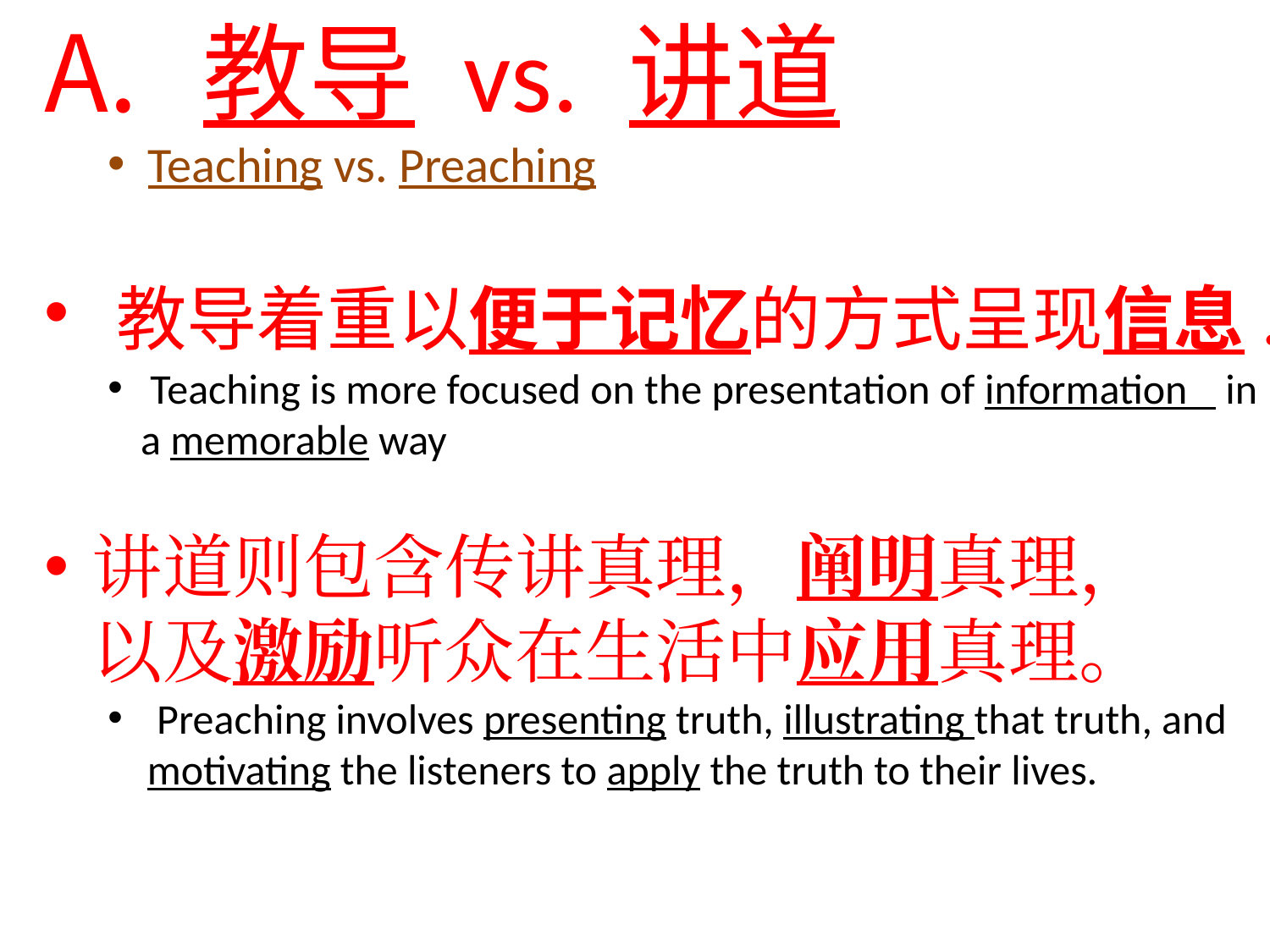

教导 vs. 讲道
Teaching vs. Preaching

 教导着重以便于记忆的方式呈现信息.
 Teaching is more focused on the presentation of information    in a memorable way

讲道则包含传讲真理，阐明真理，   以及激励听众在生活中应用真理。
 Preaching involves presenting truth, illustrating that truth, and motivating the listeners to apply the truth to their lives.